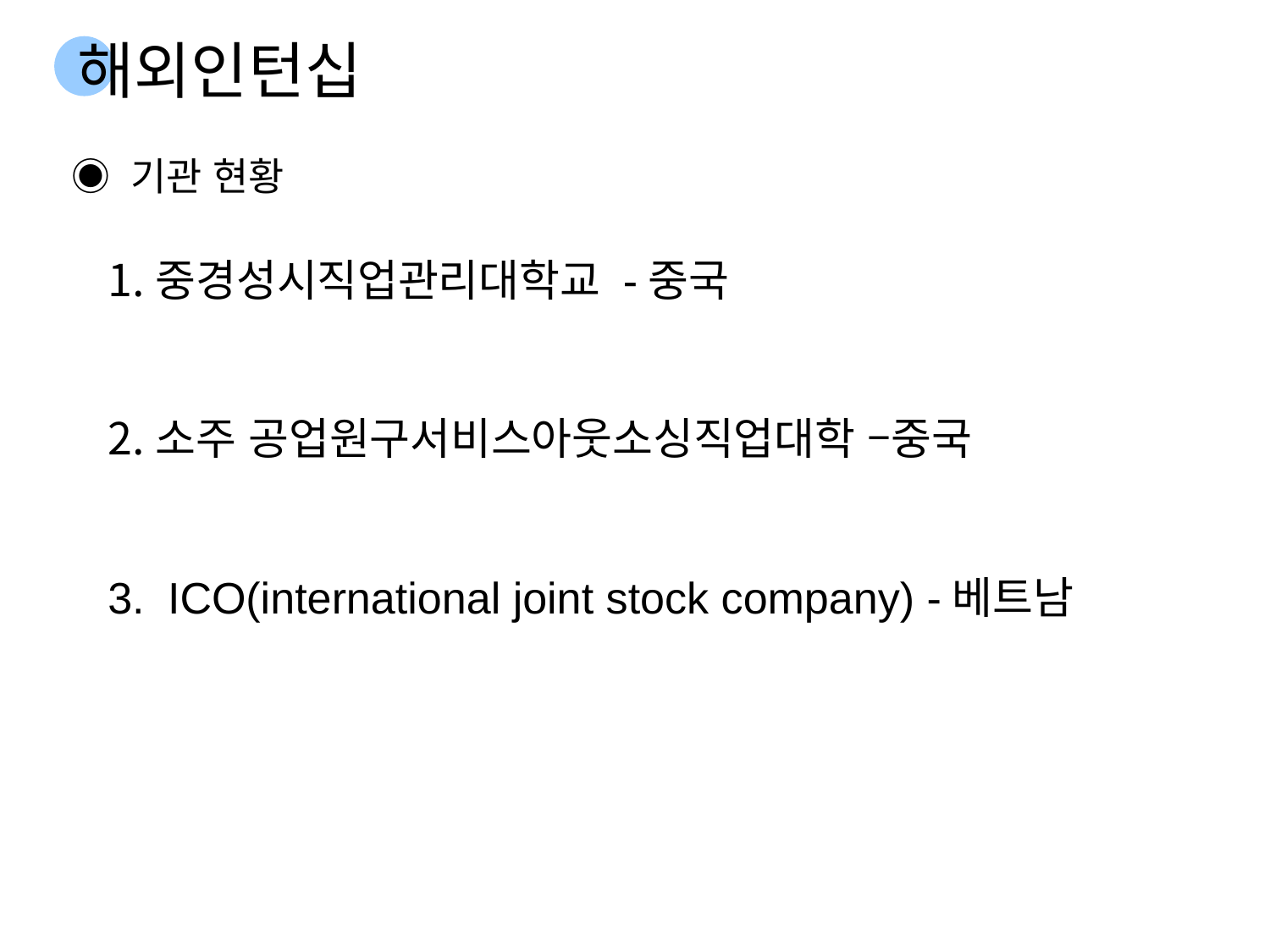

해외인턴십
◉ 기관 현황
중경성시직업관리대학교 -중국

소주 공업원구서비스아웃소싱직업대학 –중국

 ICO(international joint stock company) -베트남